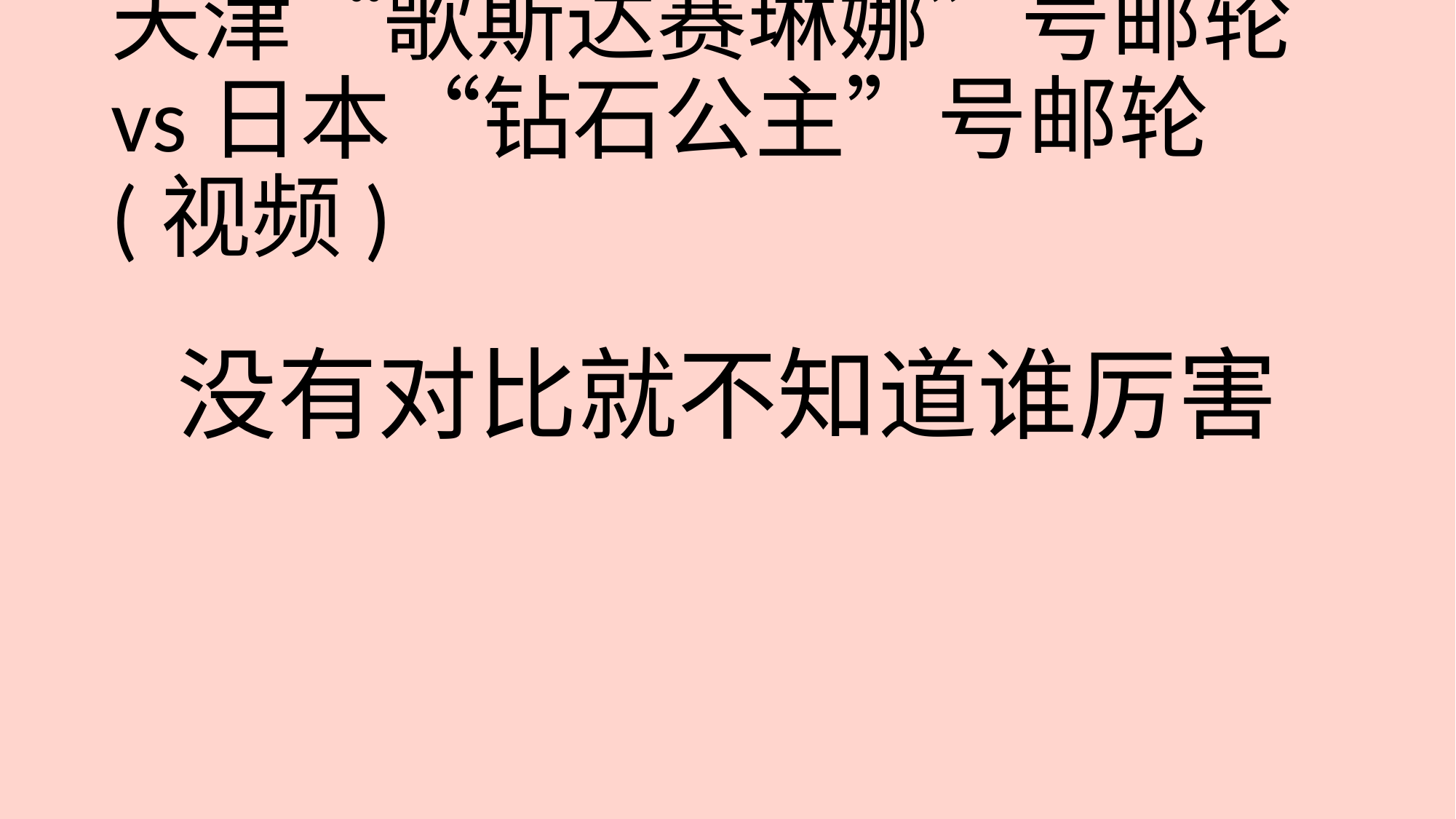

# 天津“歌斯达赛琳娜”号邮轮vs日本“钻石公主”号邮轮(视频)
没有对比就不知道谁厉害